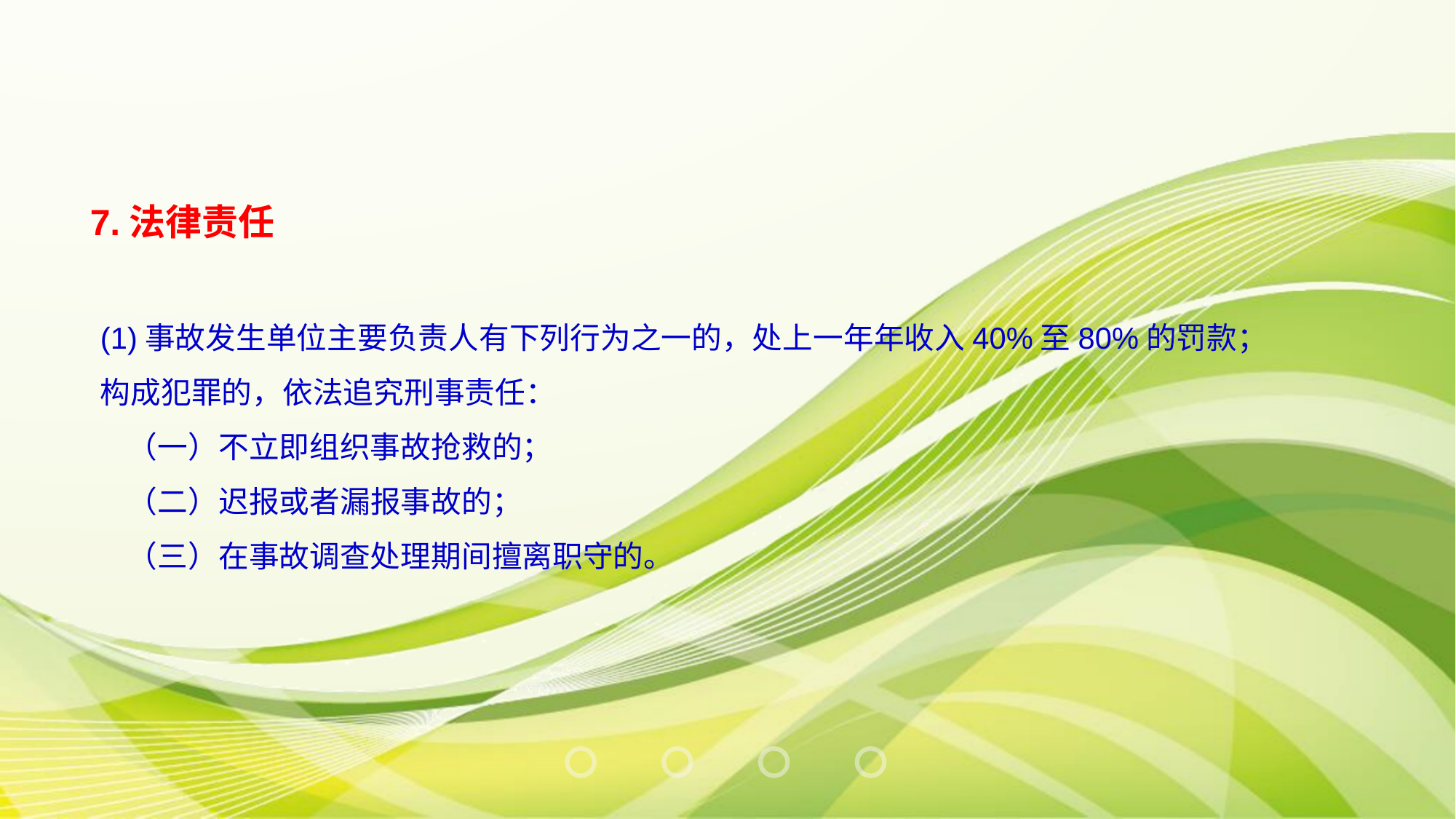

7.法律责任
(1)事故发生单位主要负责人有下列行为之一的，处上一年年收入40%至80%的罚款；构成犯罪的，依法追究刑事责任：
    （一）不立即组织事故抢救的；
    （二）迟报或者漏报事故的；
    （三）在事故调查处理期间擅离职守的。